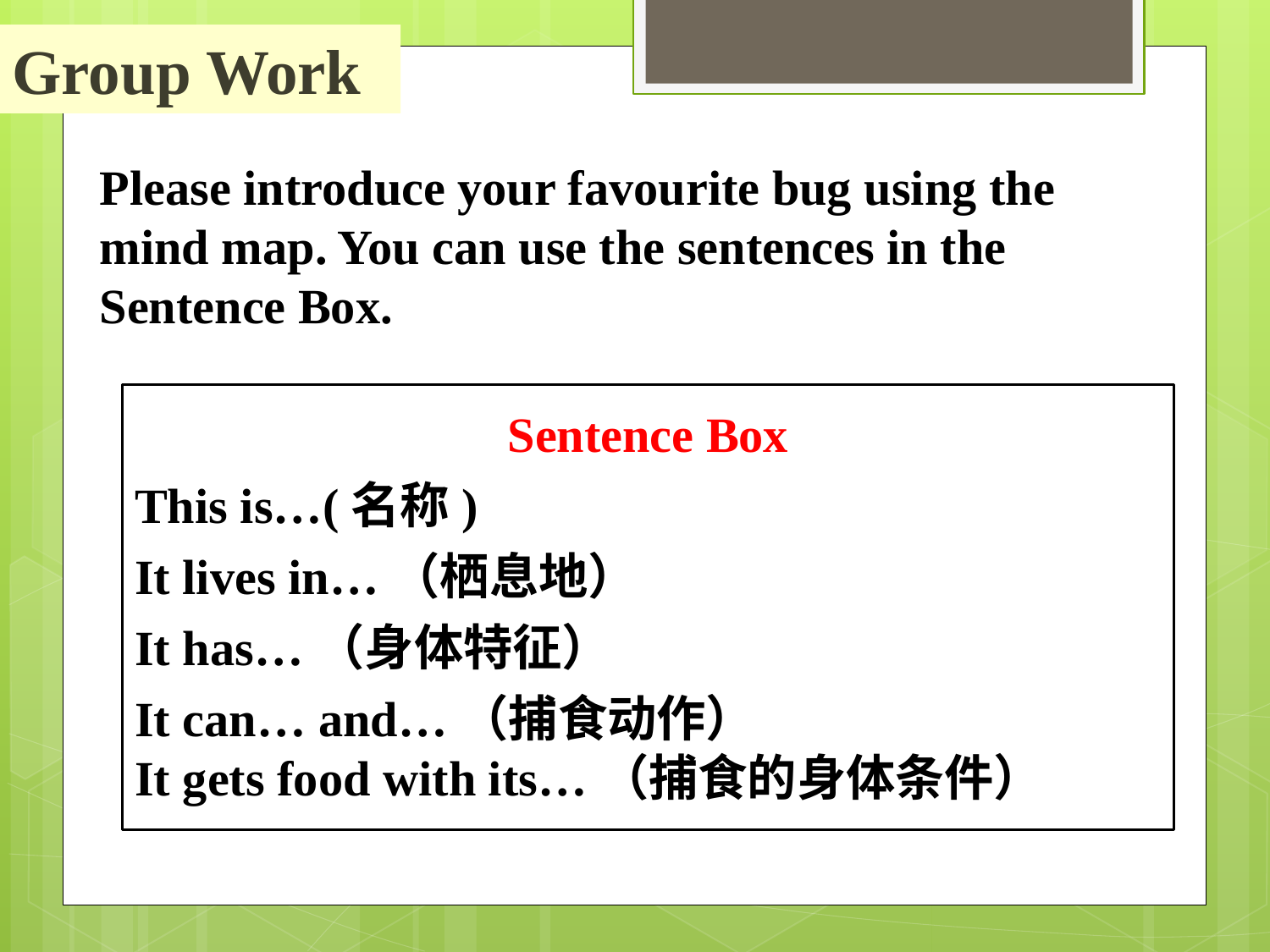

Group Work
Please introduce your favourite bug using the mind map. You can use the sentences in the Sentence Box.

Sentence Box
This is…(名称)
It lives in…（栖息地）
It has…（身体特征）
It can… and…（捕食动作）
It gets food with its…（捕食的身体条件）